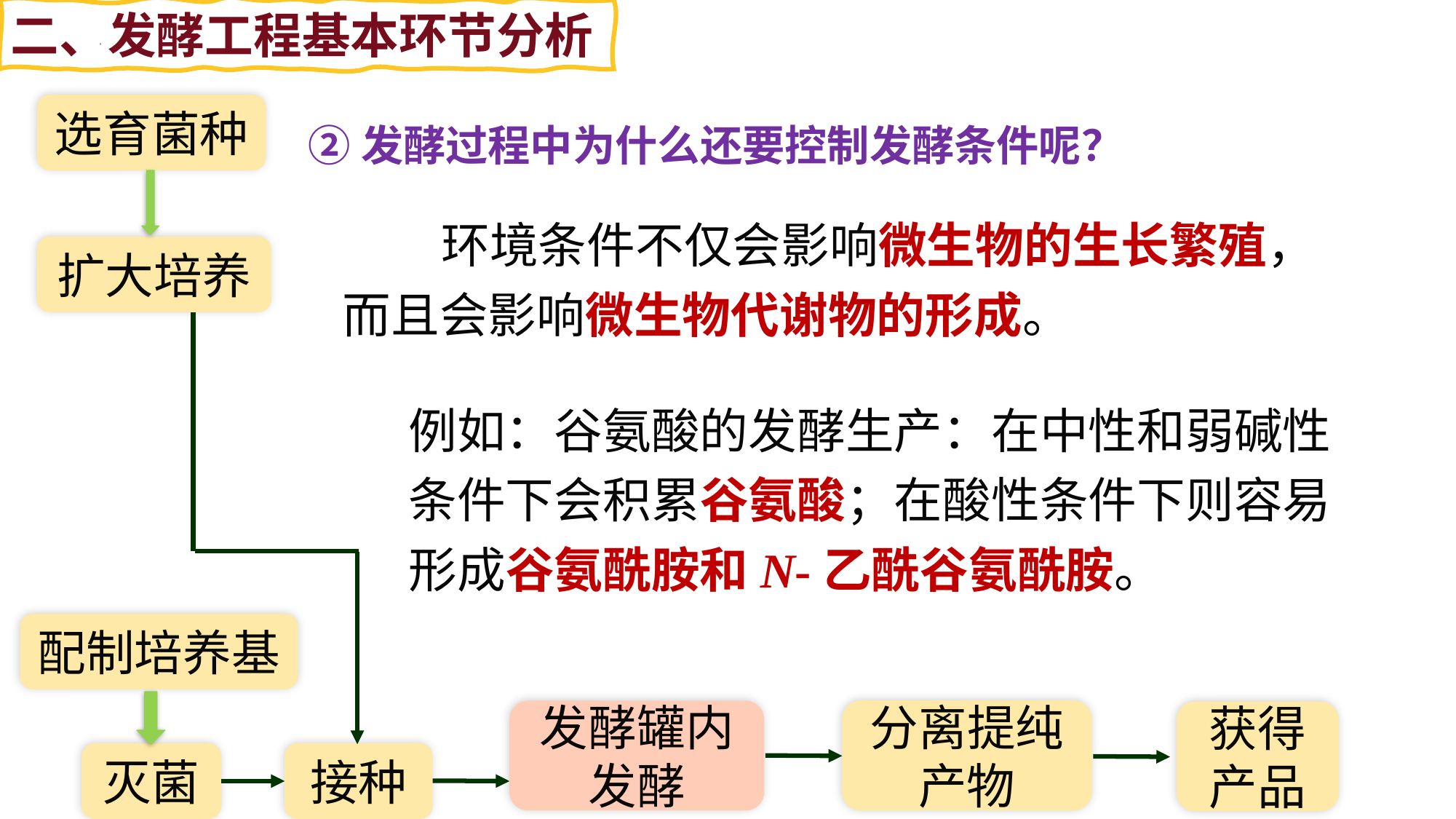

二、发酵工程基本环节分析
选育菌种
②发酵过程中为什么还要控制发酵条件呢？

        环境条件不仅会影响微生物的生长繁殖，而且会影响微生物代谢物的形成。
扩大培养
例如：谷氨酸的发酵生产：在中性和弱碱性条件下会积累谷氨酸；在酸性条件下则容易形成谷氨酰胺和N-乙酰谷氨酰胺。
配制培养基
分离提纯产物
发酵罐内发酵
获得产品

接种
灭菌